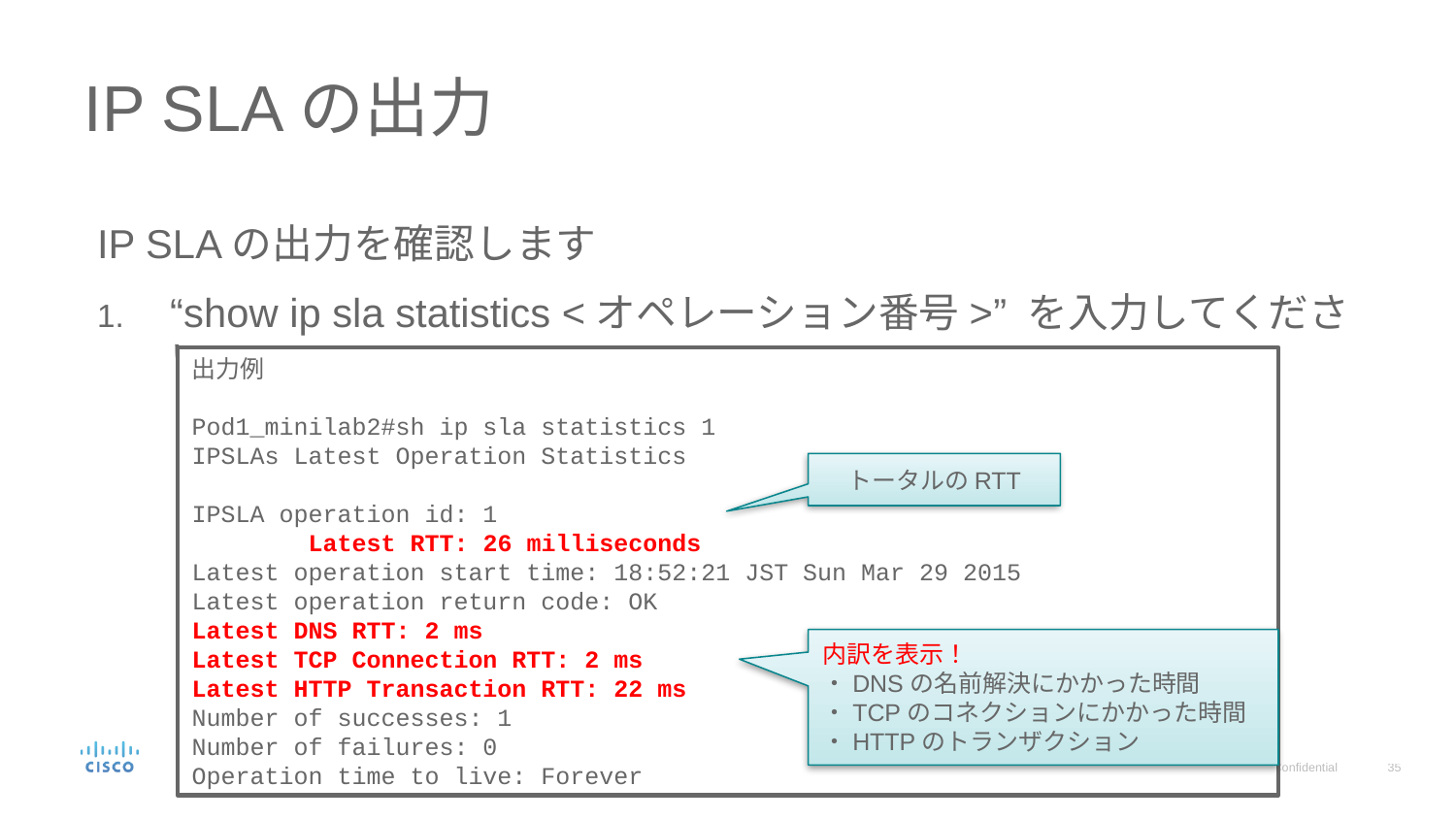

# IP SLAの出力
IP SLAの出力を確認します
“show ip sla statistics <オペレーション番号>” を入力してください
出力例

Pod1_minilab2#sh ip sla statistics 1
IPSLAs Latest Operation Statistics

IPSLA operation id: 1
        Latest RTT: 26 milliseconds
Latest operation start time: 18:52:21 JST Sun Mar 29 2015
Latest operation return code: OK
Latest DNS RTT: 2 ms
Latest TCP Connection RTT: 2 ms
Latest HTTP Transaction RTT: 22 ms
Number of successes: 1
Number of failures: 0
Operation time to live: Forever
トータルのRTT
内訳を表示！
・DNSの名前解決にかかった時間
・TCPのコネクションにかかった時間
・HTTPのトランザクション